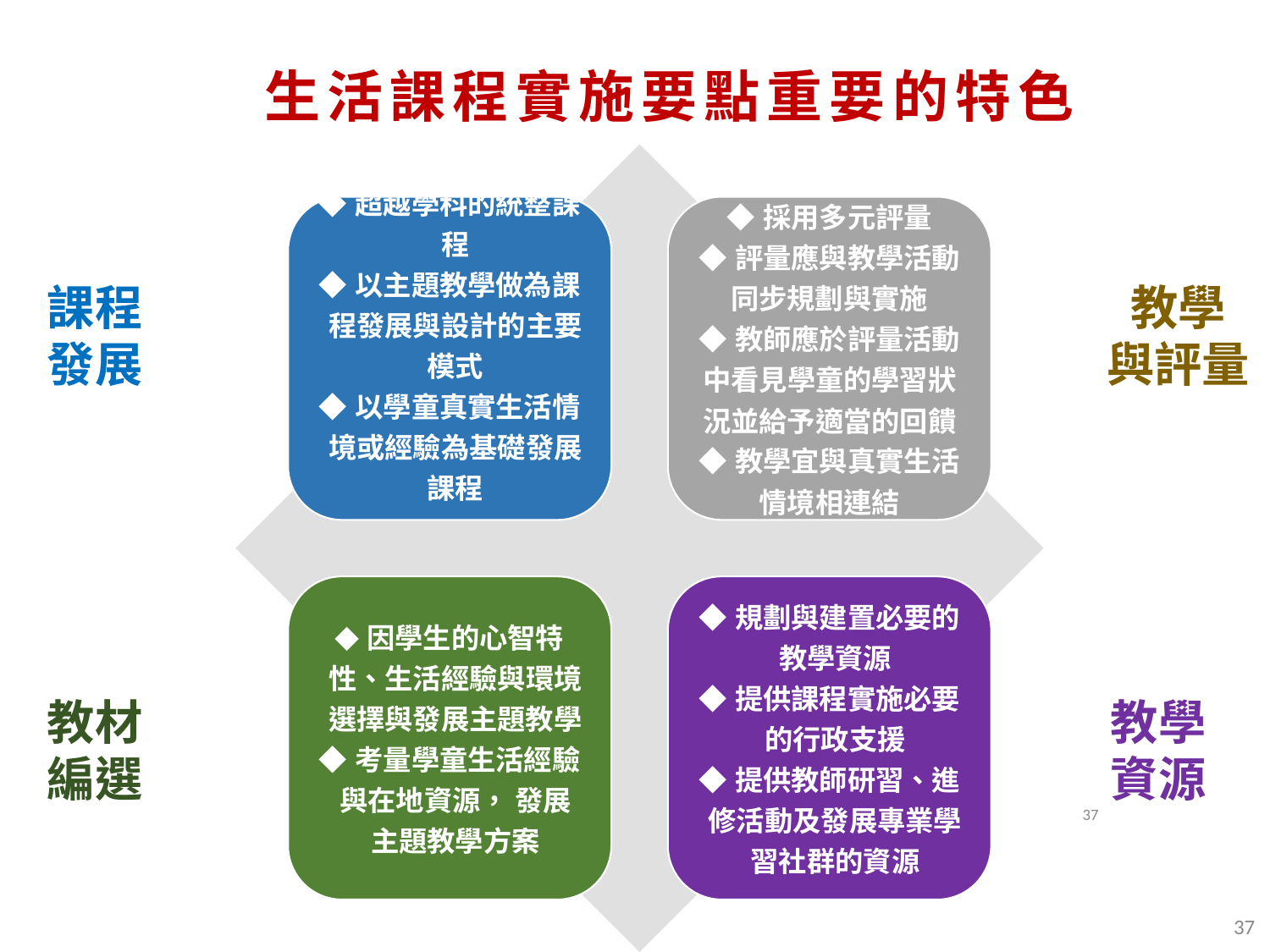

# 生活課程實施要點重要的特色
◆超越學科的統整課程
◆以主題教學做為課程發展與設計的主要模式
◆以學童真實生活情境或經驗為基礎發展課程
◆採用多元評量
◆評量應與教學活動同步規劃與實施
◆教師應於評量活動中看見學童的學習狀況並給予適當的回饋
◆教學宜與真實生活情境相連結
◆考量學童生活經驗與在地資源， 發展主題教學方案
◆規劃與建置必要的教學資源
◆提供課程實施必要的行政支援
◆提供教師研習、進修活動及發展專業學習社群的資源
課程
發展
教學
與評量
教材
編選
教學
資源
37
37